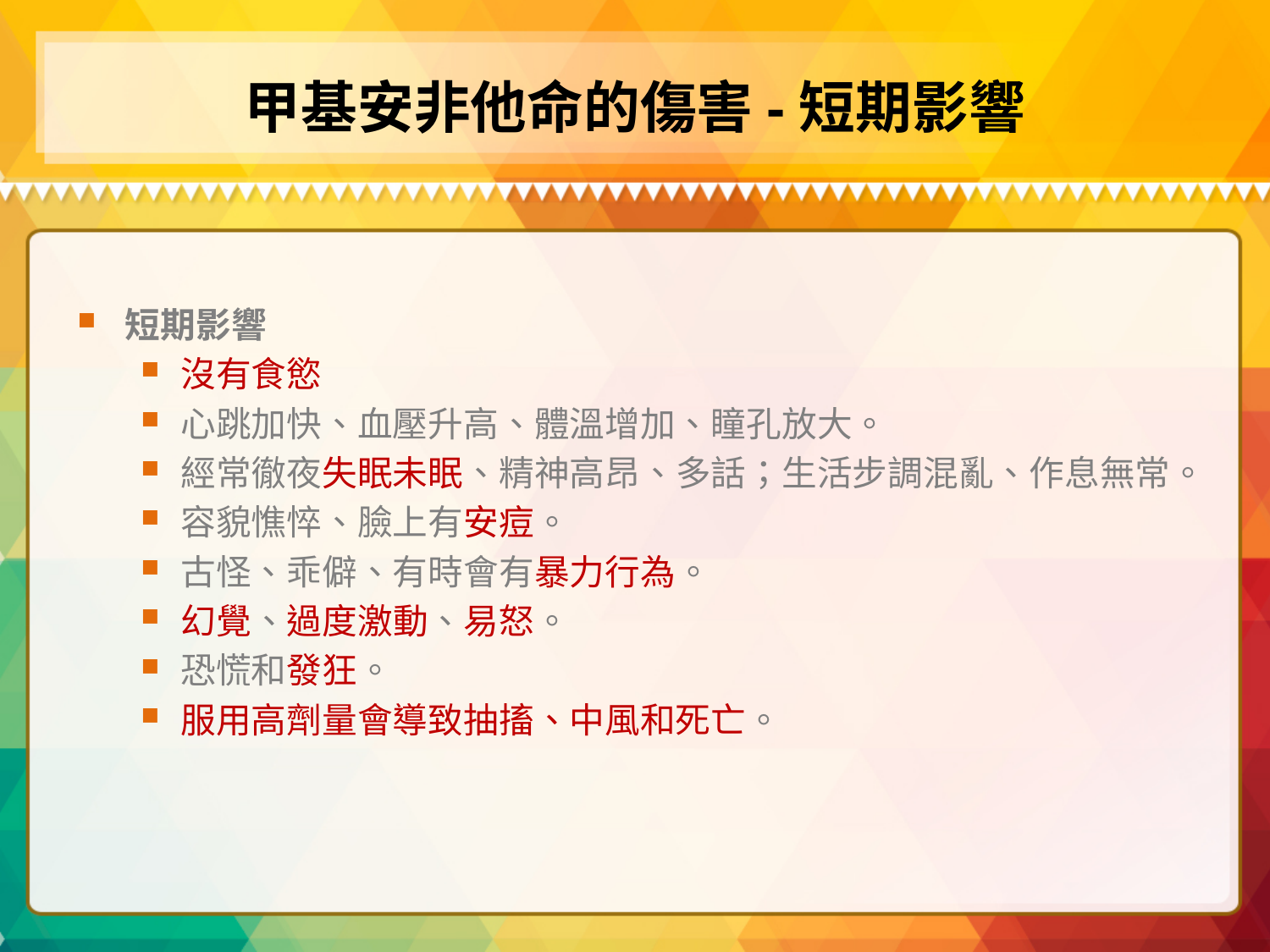

# 甲基安非他命的傷害-短期影響
短期影響
沒有食慾
心跳加快、血壓升高、體溫增加、瞳孔放大。
經常徹夜失眠未眠、精神高昂、多話；生活步調混亂、作息無常。
容貌憔悴、臉上有安痘。
古怪、乖僻、有時會有暴力行為。
幻覺、過度激動、易怒。
恐慌和發狂。
服用高劑量會導致抽搐、中風和死亡。